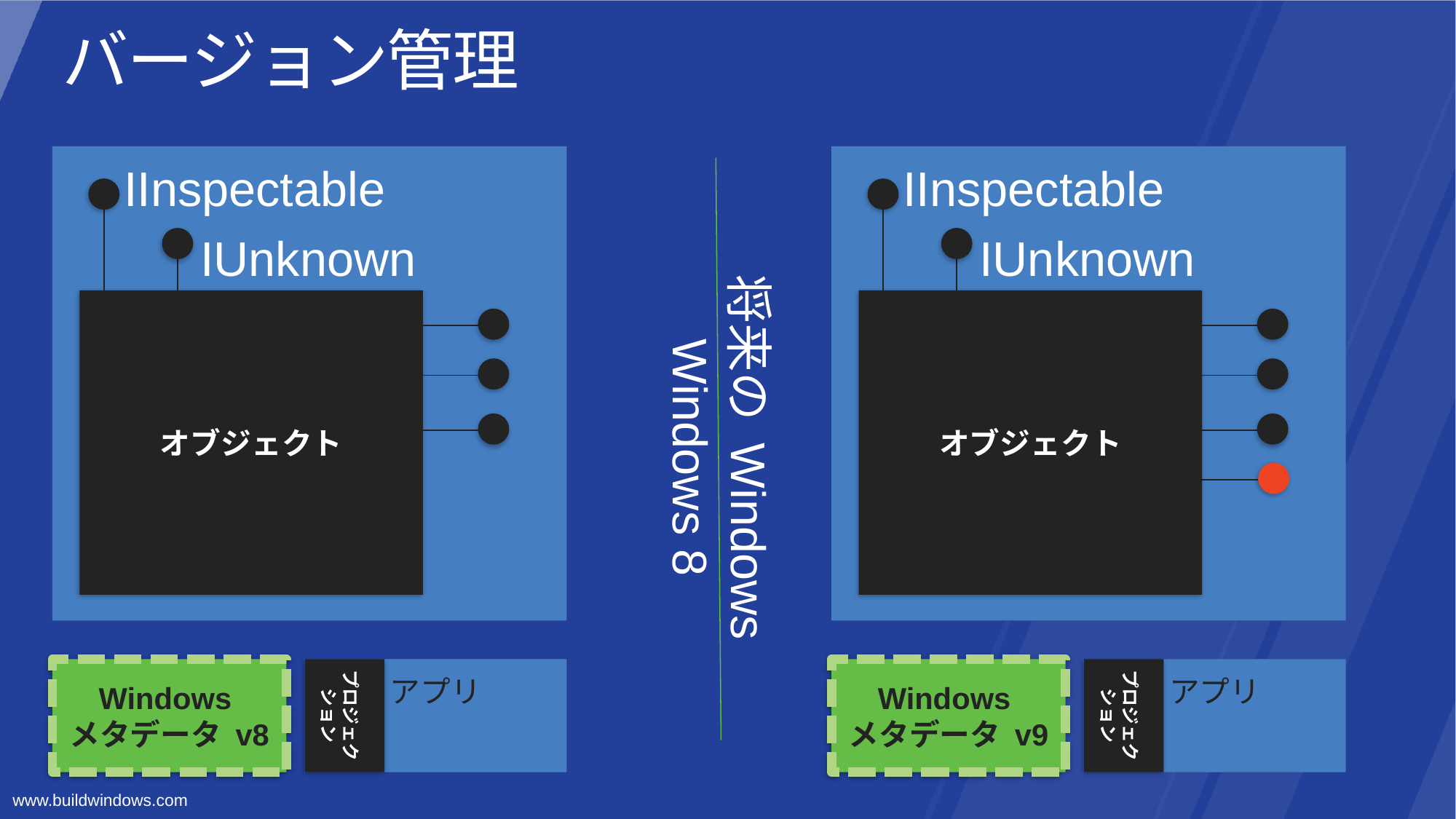

# バージョン管理

IInspectable
IInspectable

IUnknown
IUnknown
将来の Windows
Windows 8
オブジェクト
オブジェクト

Windows
メタデータ v8
アプリ
Windows
メタデータ v9
アプリ
プロジェクション
プロジェクション